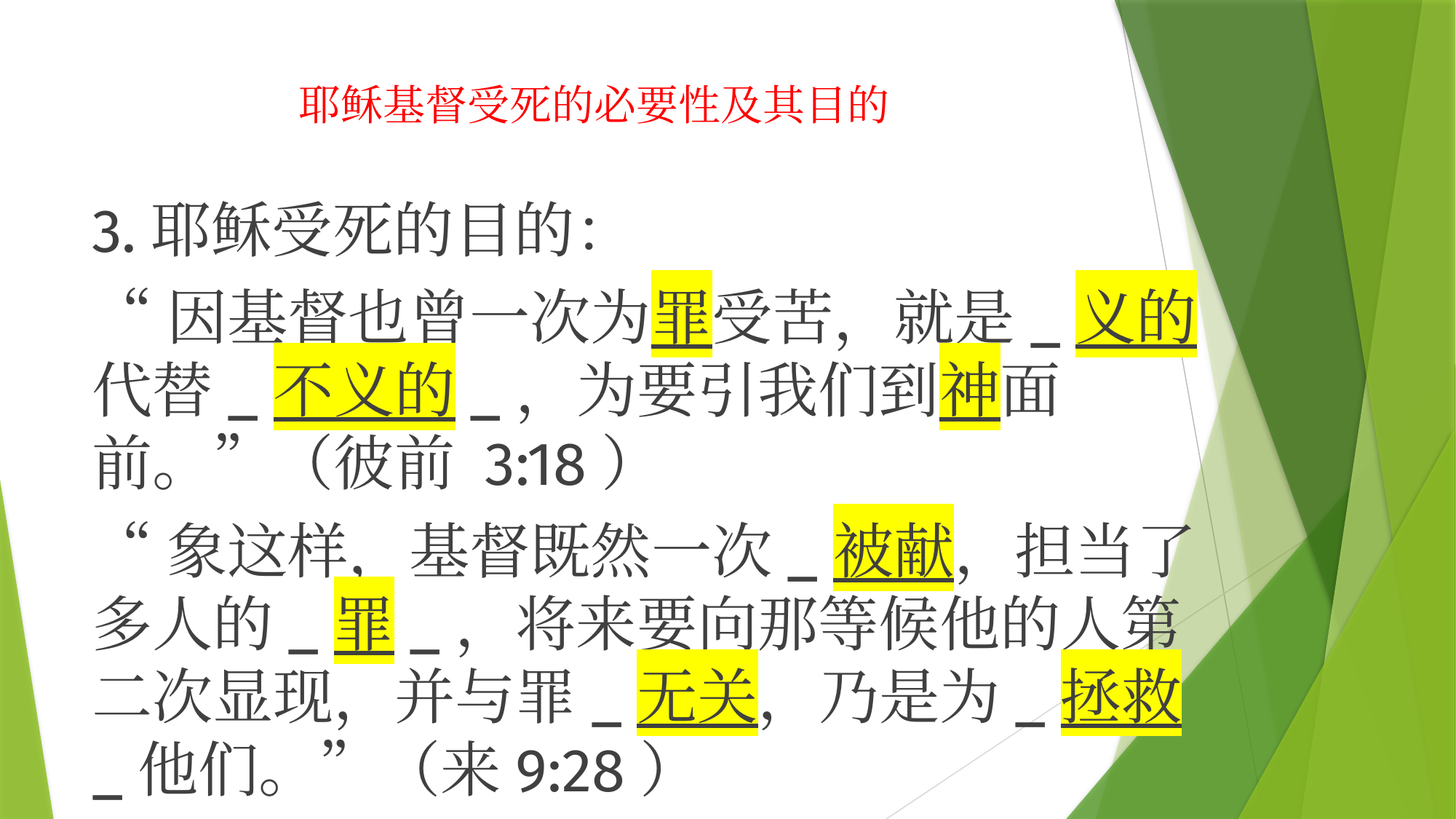

# 耶稣基督受死的必要性及其目的
3.耶稣受死的目的：
“因基督也曾一次为罪受苦，就是_义的代替_不义的_，为要引我们到神面前。”（彼前 3:18）
“象这样，基督既然一次_被献，担当了多人的_罪_，将来要向那等候他的人第二次显现，并与罪_无关，乃是为_拯救_他们。”（来9:28）